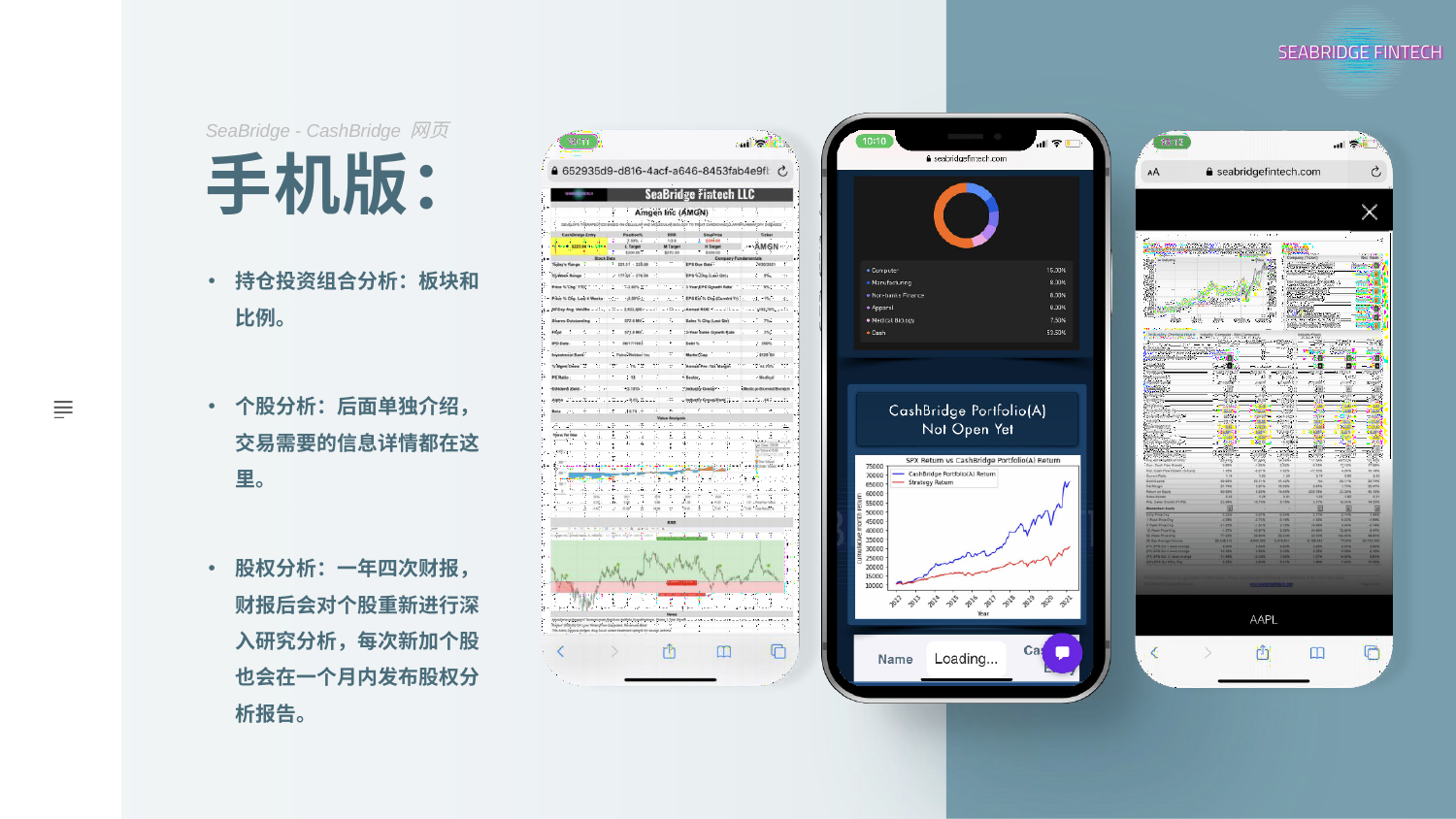

SeaBridge - CashBridge 网页

# 手机版：
持仓投资组合分析：板块和 比例。

个股分析：后面单独介绍， 交易需要的信息详情都在这 里。

股权分析：一年四次财报， 财报后会对个股重新进行深 入研究分析，每次新加个股 也会在一个月内发布股权分 析报告。